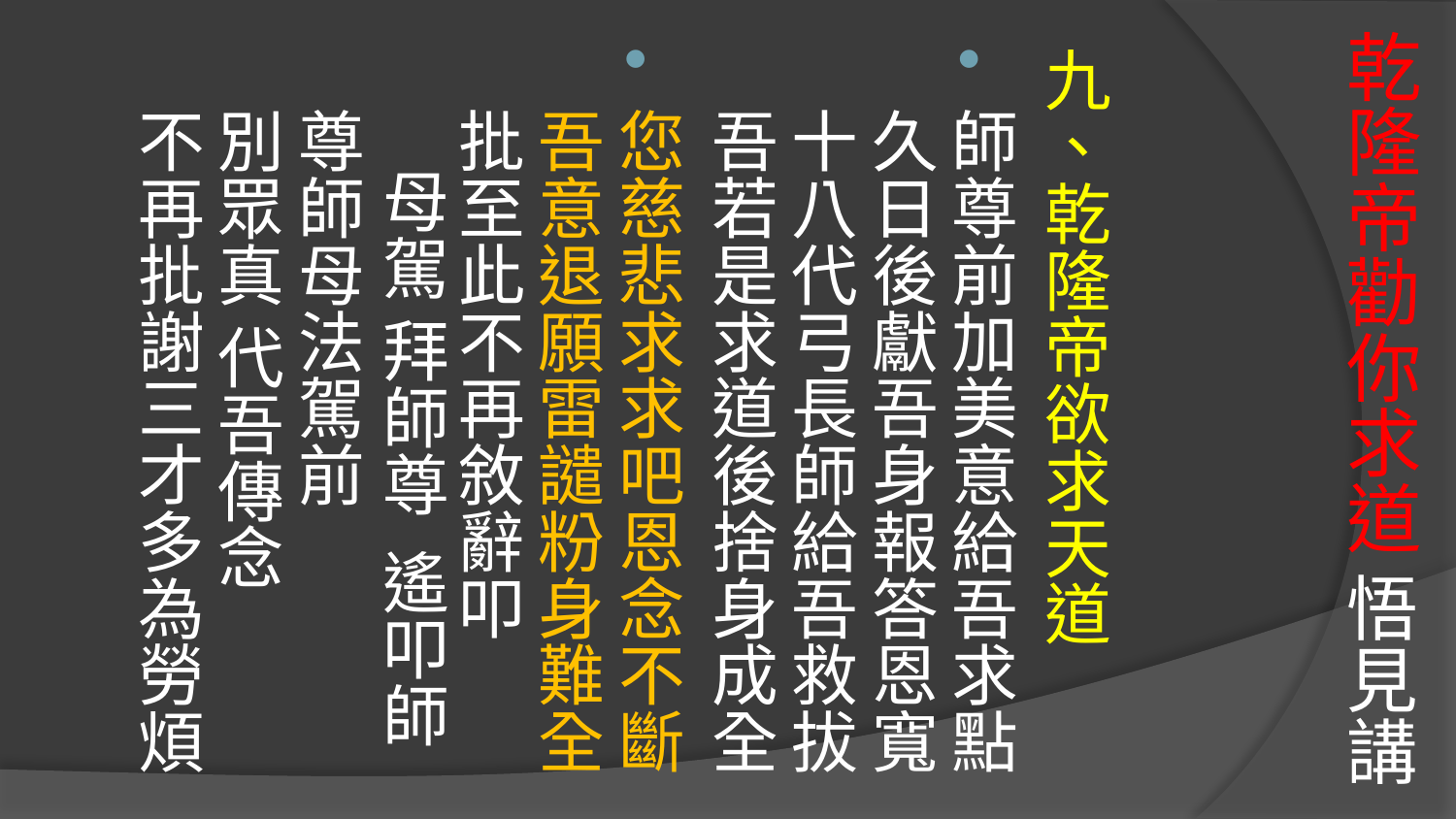

# 乾隆帝勸你求道 悟見講
九、乾隆帝欲求天道
師尊前加美意給吾求點久日後獻吾身報答恩寬
十八代弓長師給吾救拔
吾若是求道後捨身成全
您慈悲求求吧恩念不斷
吾意退願雷譴粉身難全批至此不再敘辭叩              母駕 拜師尊  遙叩師尊師母法駕前
別眾真 代吾傳念
不再批謝三才多為勞煩